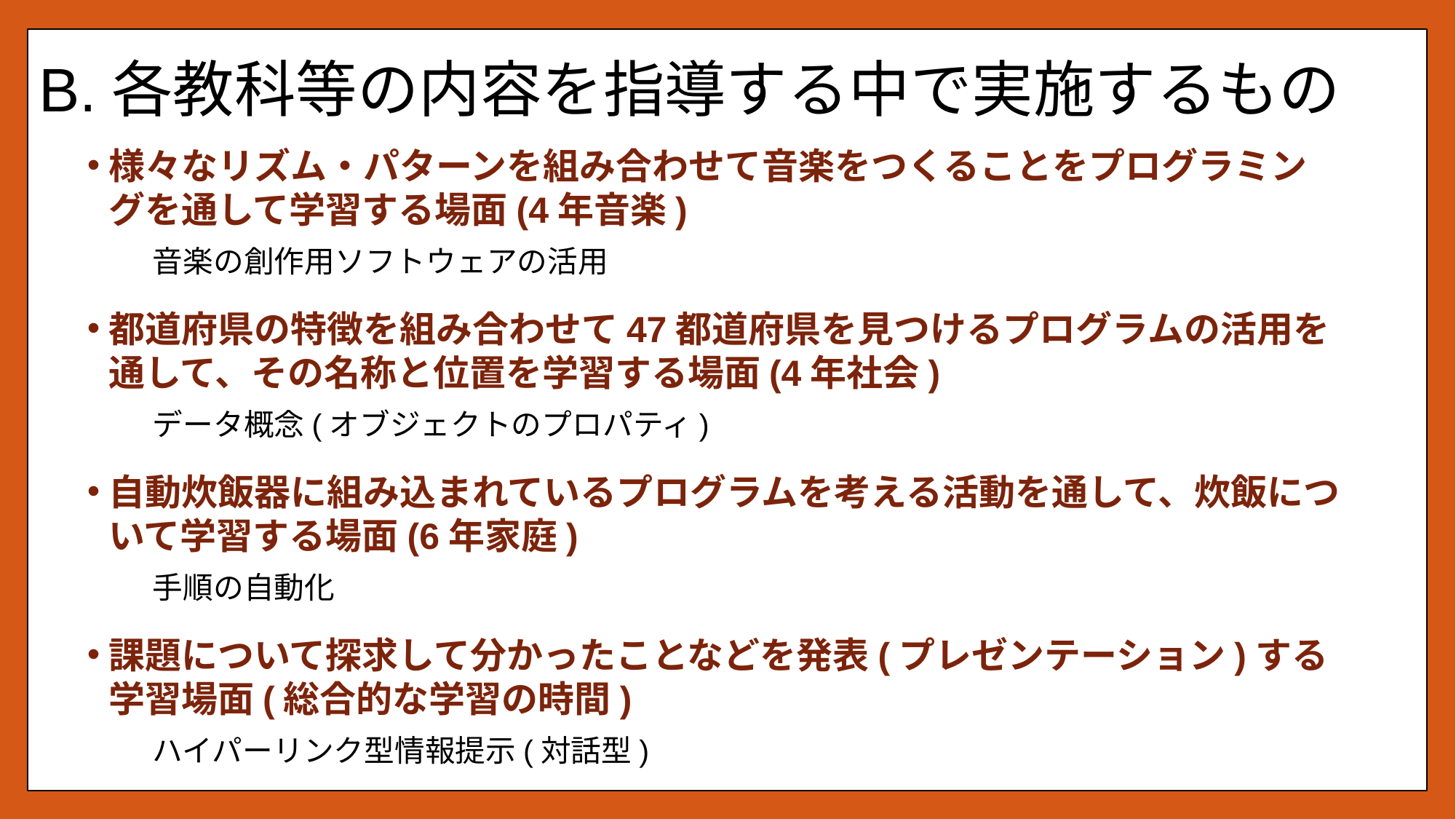

# B.各教科等の内容を指導する中で実施するもの
様々なリズム・パターンを組み合わせて音楽をつくることをプログラミングを通して学習する場面(4年音楽)
音楽の創作用ソフトウェアの活用
都道府県の特徴を組み合わせて47都道府県を見つけるプログラムの活用を通して、その名称と位置を学習する場面(4年社会)
データ概念(オブジェクトのプロパティ)
自動炊飯器に組み込まれているプログラムを考える活動を通して、炊飯について学習する場面(6年家庭)
手順の自動化
課題について探求して分かったことなどを発表(プレゼンテーション)する学習場面(総合的な学習の時間)
ハイパーリンク型情報提示(対話型)